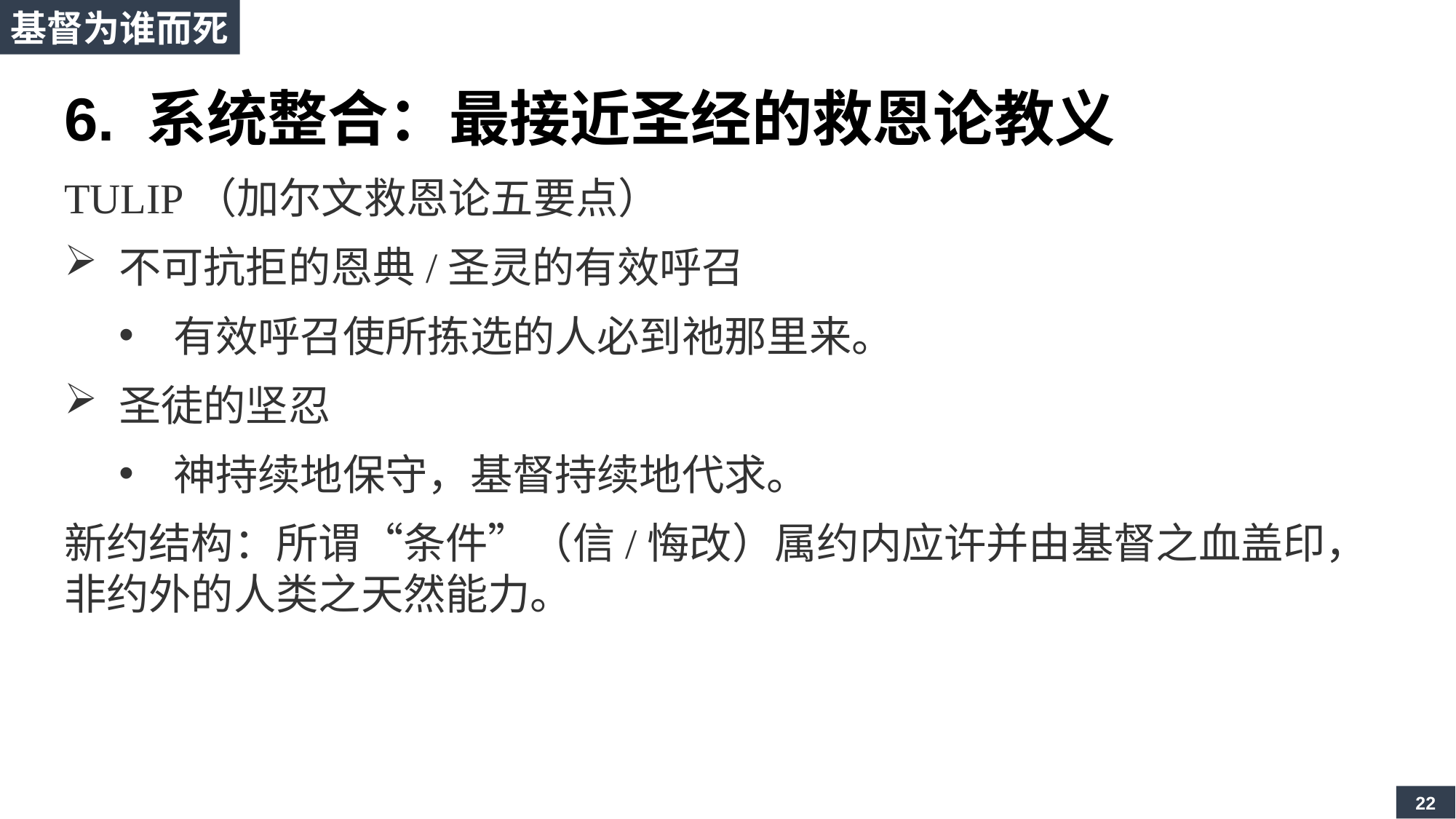

基督为谁而死
6. 系统整合：最接近圣经的救恩论教义
TULIP（加尔文救恩论五要点）
不可抗拒的恩典/圣灵的有效呼召
有效呼召使所拣选的人必到祂那里来。
圣徒的坚忍
神持续地保守，基督持续地代求。
新约结构：所谓“条件”（信/悔改）属约内应许并由基督之血盖印，非约外的人类之天然能力。
22